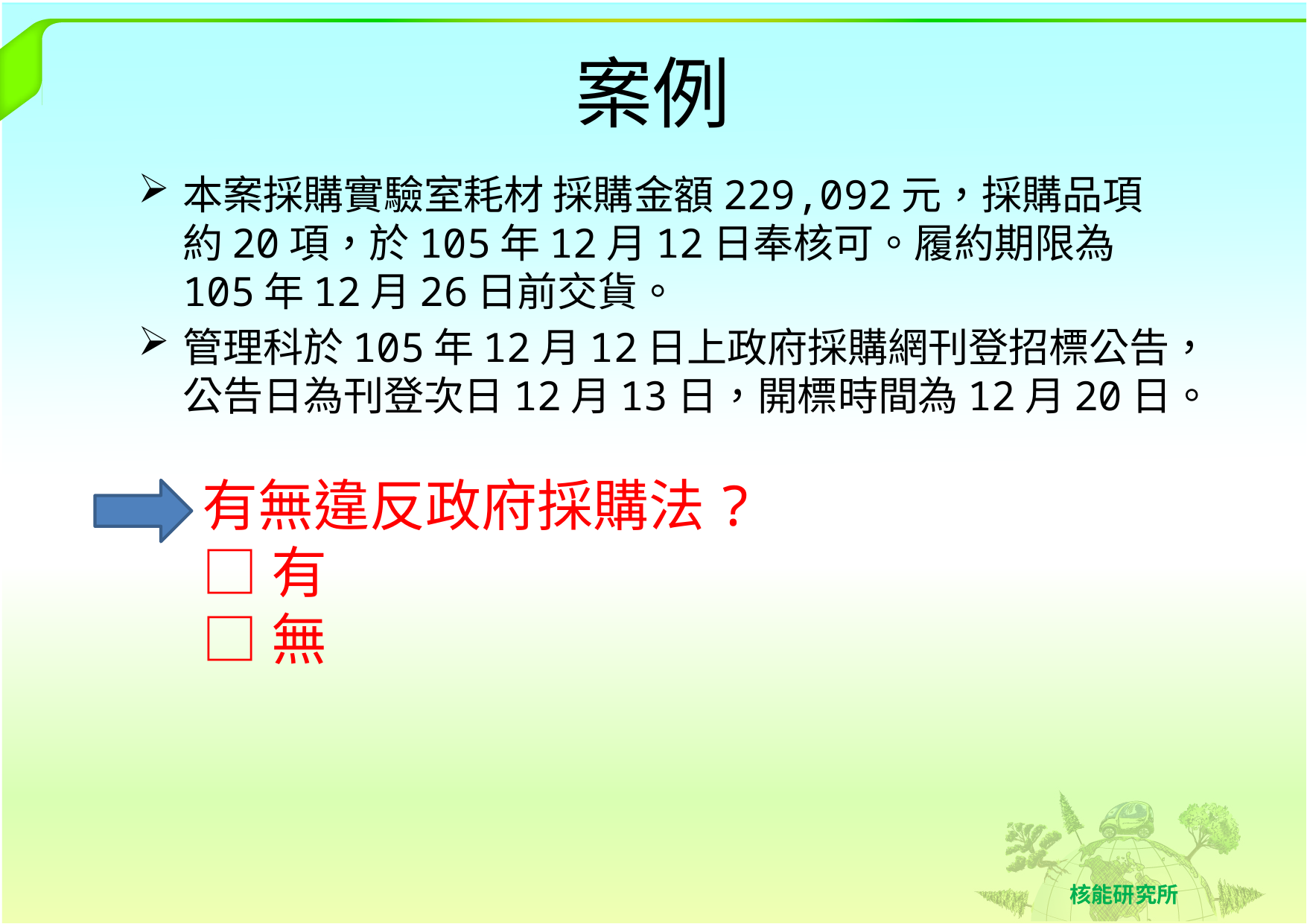

# 案例
本案採購實驗室耗材 採購金額229,092元，採購品項約20項，於105年12月12日奉核可。履約期限為105年12月26日前交貨。
管理科於105年12月12日上政府採購網刊登招標公告，公告日為刊登次日12月13日，開標時間為12月20日。
有無違反政府採購法?
□有
□無